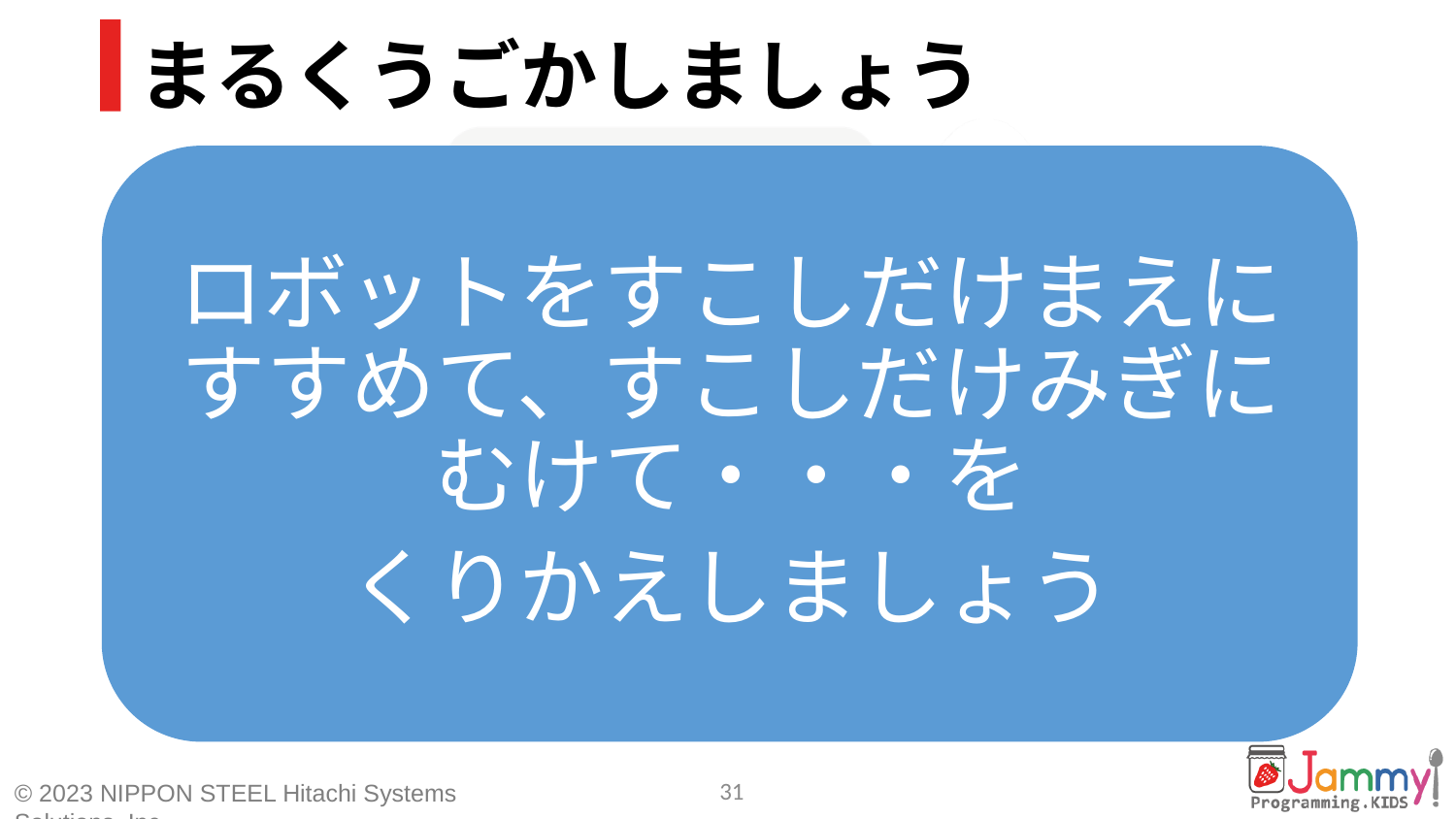

# まるくうごかしましょう
ロボットをすこしだけまえにすすめて、すこしだけみぎにむけて・・・を
くりかえしましょう
31